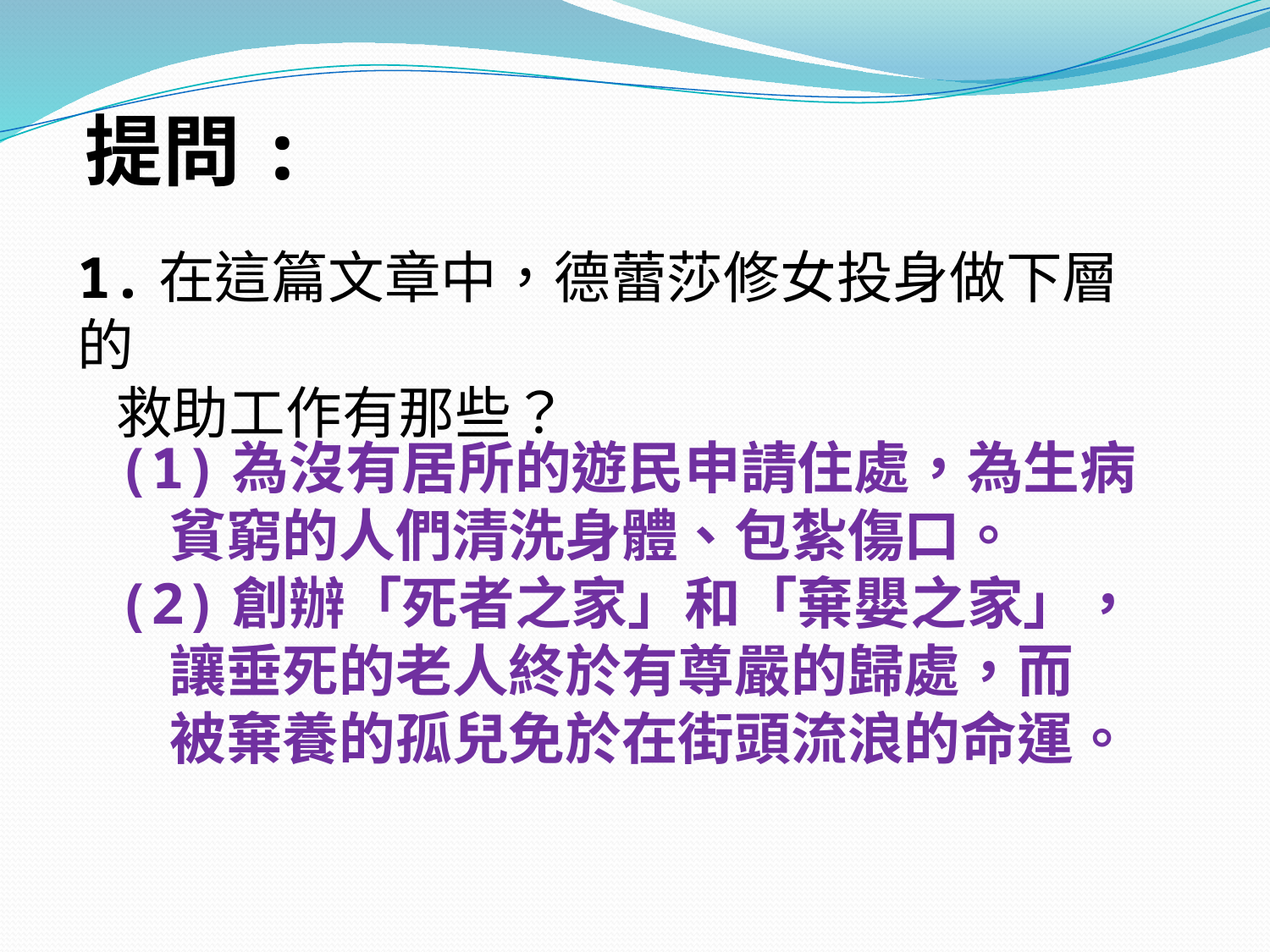

提問:
1.在這篇文章中，德蕾莎修女投身做下層的
  救助工作有那些？
(1)為沒有居所的遊民申請住處，為生病
   貧窮的人們清洗身體、包紮傷口。
(2)創辦「死者之家」和「棄嬰之家」，
   讓垂死的老人終於有尊嚴的歸處，而
   被棄養的孤兒免於在街頭流浪的命運。